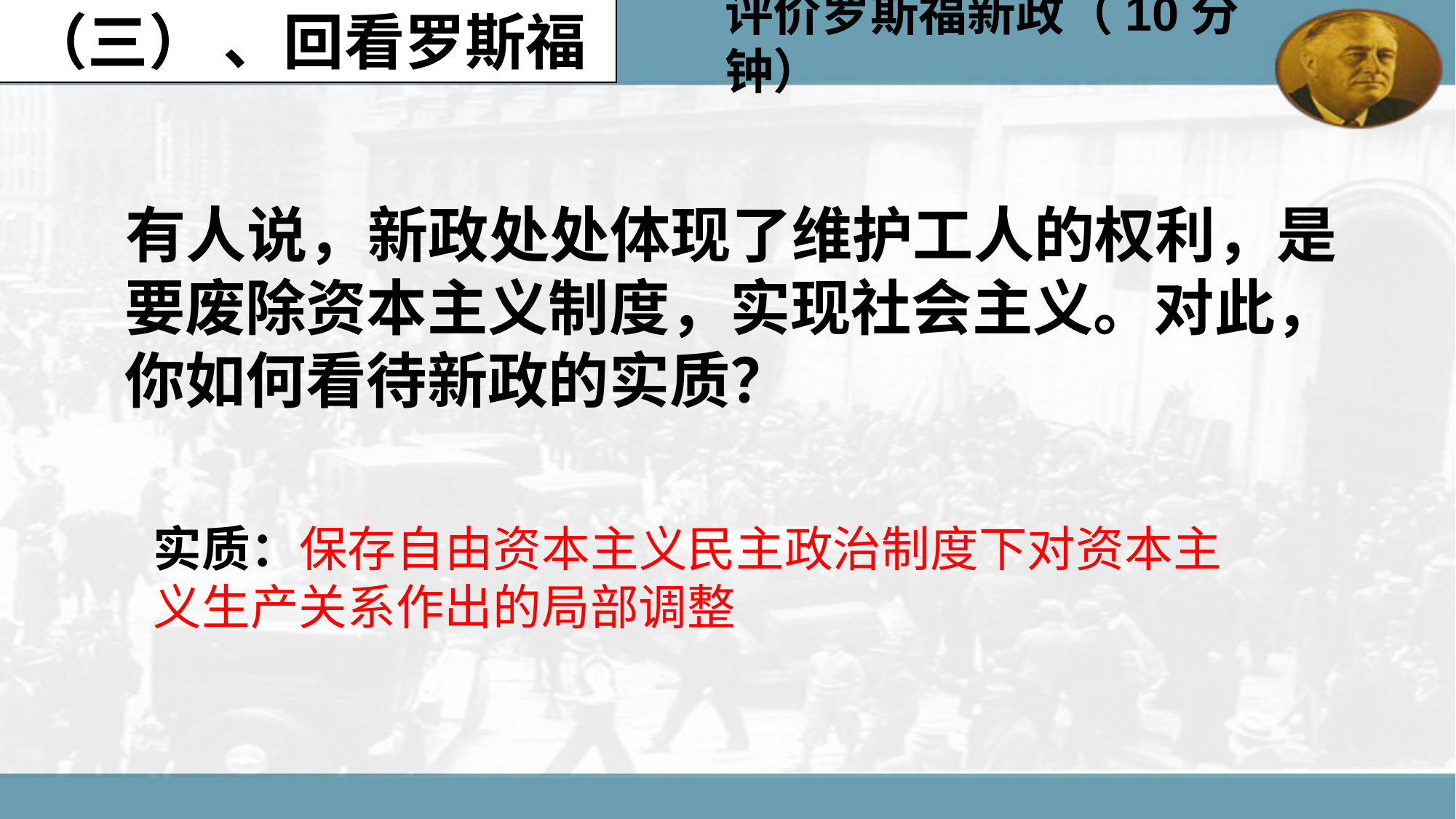

（三） 、回看罗斯福
评价罗斯福新政（10分钟）
  有人说，新政处处体现了维护工人的权利，是要废除资本主义制度，实现社会主义。对此，你如何看待新政的实质？
实质：保存自由资本主义民主政治制度下对资本主义生产关系作出的局部调整